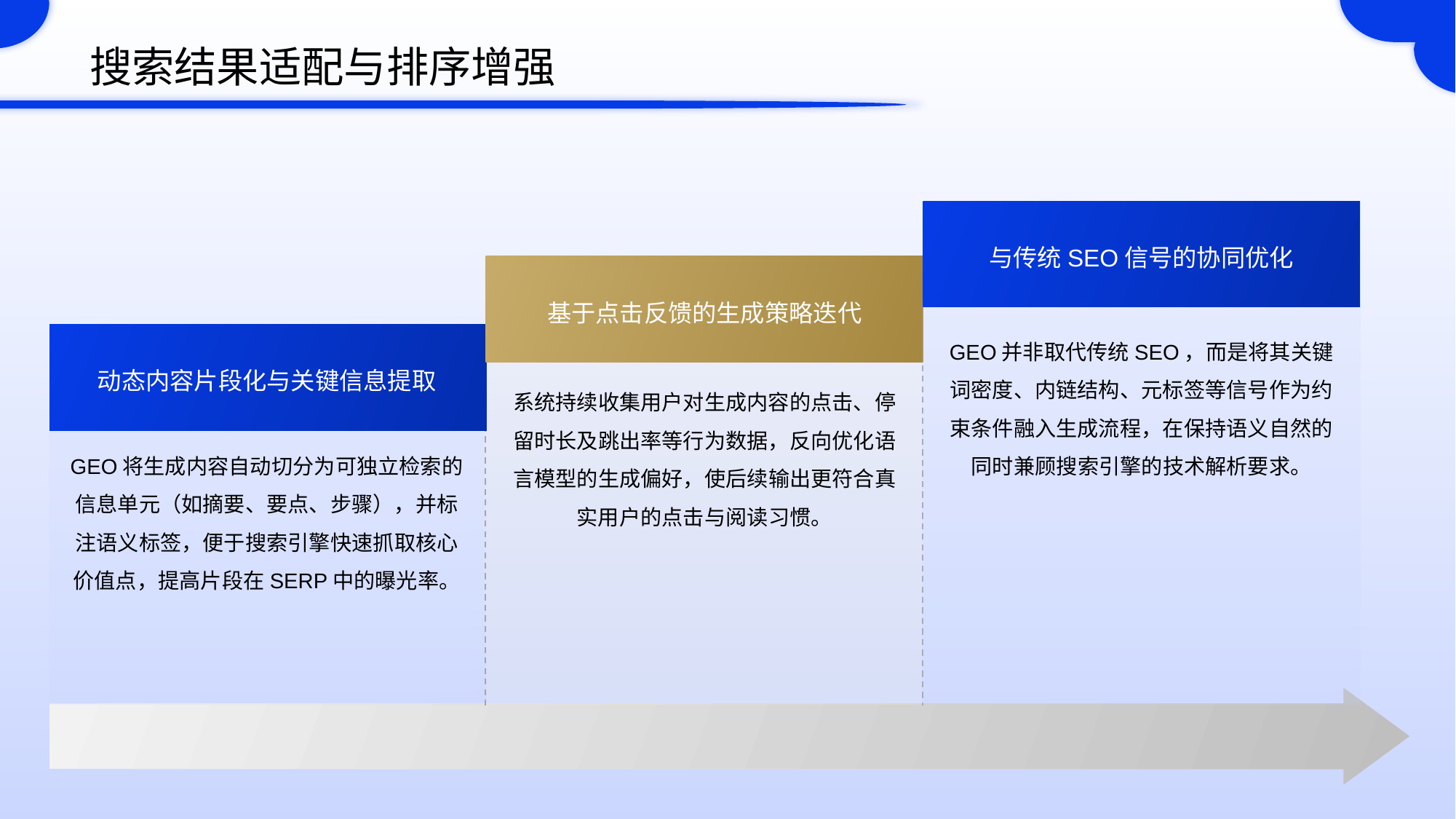

搜索结果适配与排序增强

与传统SEO信号的协同优化

基于点击反馈的生成策略迭代

GEO并非取代传统SEO，而是将其关键词密度、内链结构、元标签等信号作为约束条件融入生成流程，在保持语义自然的同时兼顾搜索引擎的技术解析要求。
动态内容片段化与关键信息提取

系统持续收集用户对生成内容的点击、停留时长及跳出率等行为数据，反向优化语言模型的生成偏好，使后续输出更符合真实用户的点击与阅读习惯。

GEO将生成内容自动切分为可独立检索的信息单元（如摘要、要点、步骤），并标注语义标签，便于搜索引擎快速抓取核心价值点，提高片段在SERP中的曝光率。